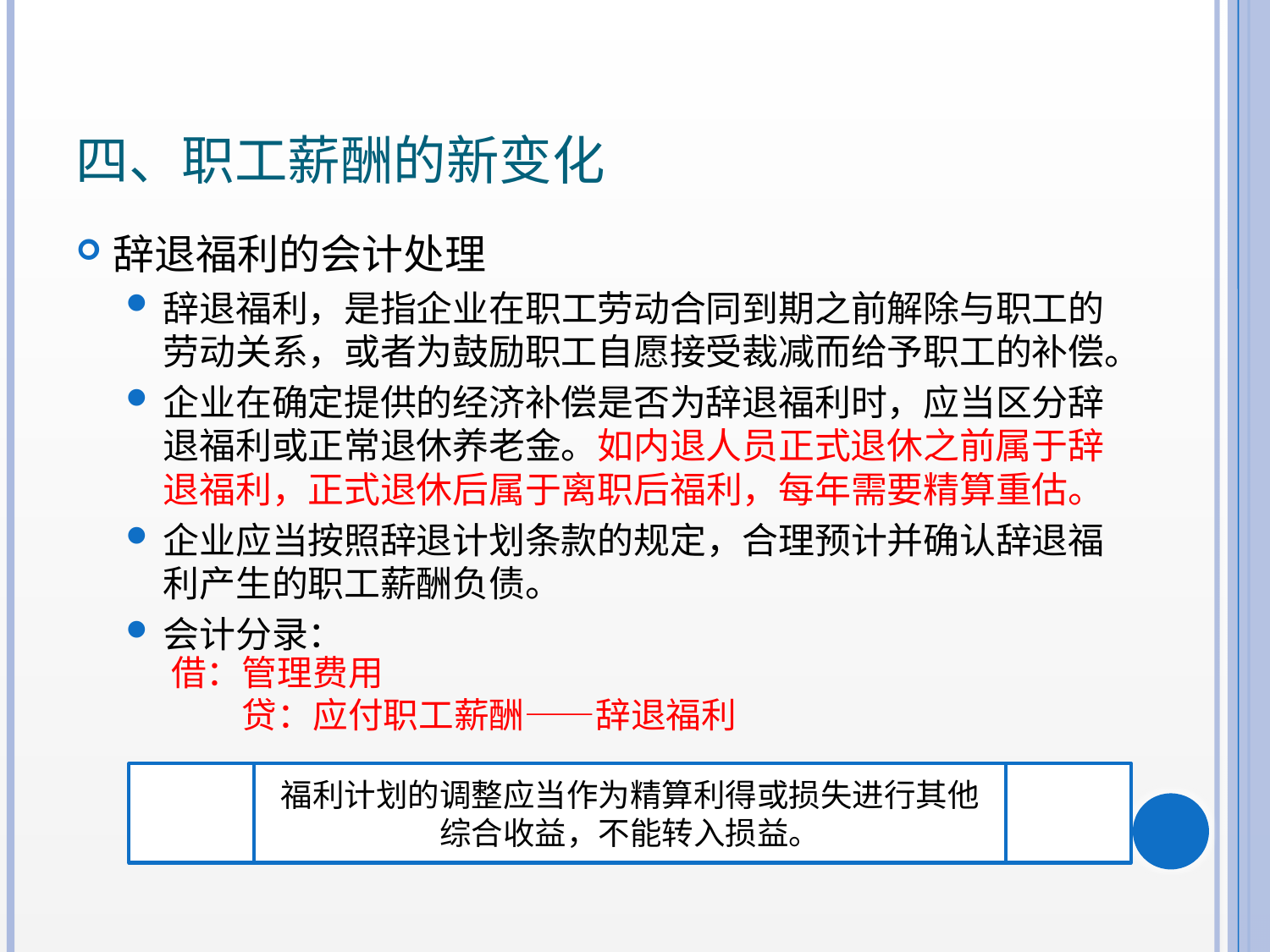

# 四、职工薪酬的新变化
辞退福利的会计处理
辞退福利，是指企业在职工劳动合同到期之前解除与职工的劳动关系，或者为鼓励职工自愿接受裁减而给予职工的补偿。
企业在确定提供的经济补偿是否为辞退福利时，应当区分辞退福利或正常退休养老金。如内退人员正式退休之前属于辞退福利，正式退休后属于离职后福利，每年需要精算重估。
企业应当按照辞退计划条款的规定，合理预计并确认辞退福利产生的职工薪酬负债。
会计分录：

借：管理费用
　　贷：应付职工薪酬——辞退福利
福利计划的调整应当作为精算利得或损失进行其他综合收益，不能转入损益。